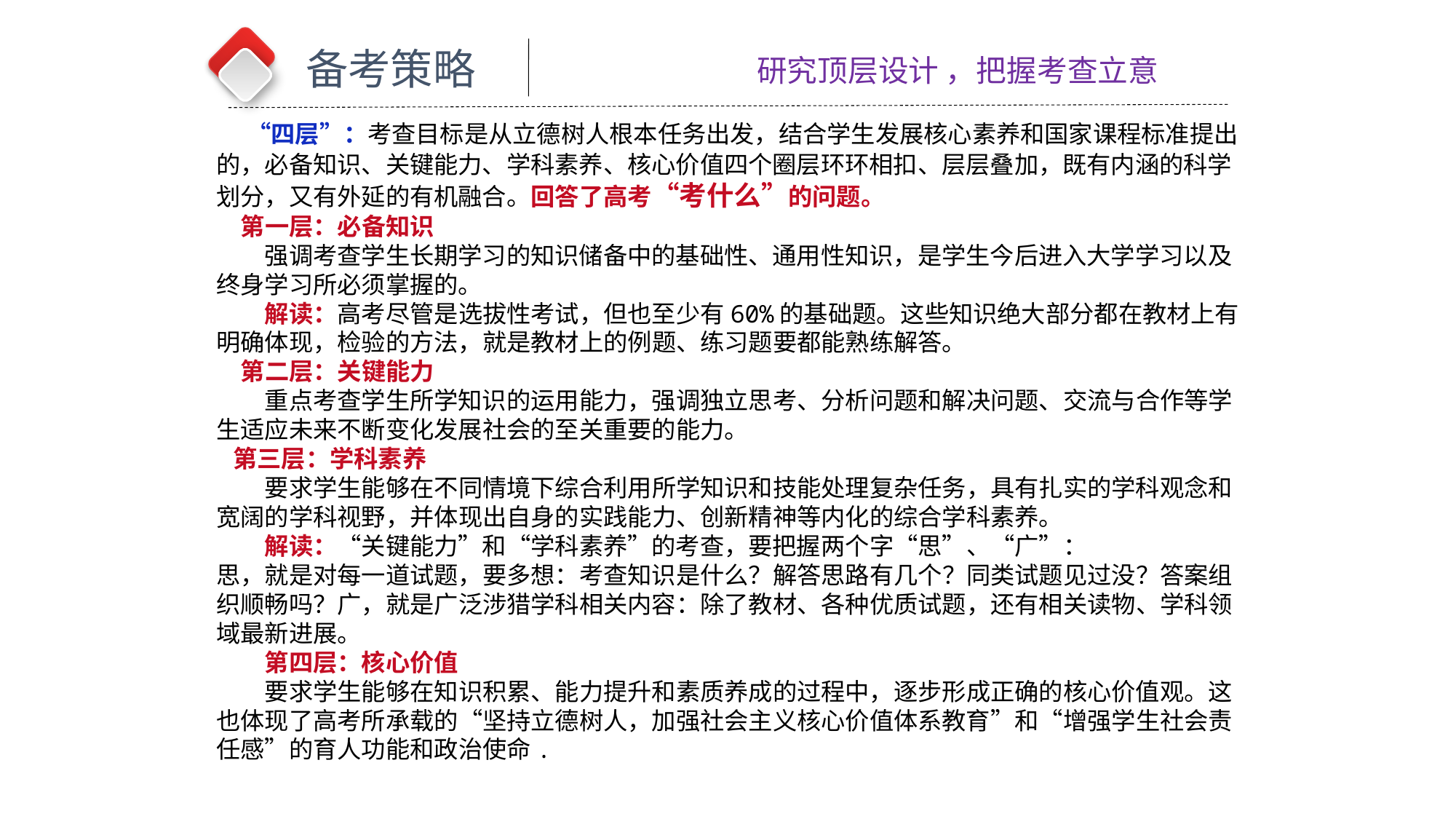

备考策略
研究顶层设计 ，把握考查立意

　“四层”：考查目标是从立德树人根本任务出发，结合学生发展核心素养和国家课程标准提出的，必备知识、关键能力、学科素养、核心价值四个圈层环环相扣、层层叠加，既有内涵的科学划分，又有外延的有机融合。回答了高考“考什么”的问题。
　第一层：必备知识
　　强调考查学生长期学习的知识储备中的基础性、通用性知识，是学生今后进入大学学习以及终身学习所必须掌握的。
　　解读：高考尽管是选拔性考试，但也至少有60%的基础题。这些知识绝大部分都在教材上有明确体现，检验的方法，就是教材上的例题、练习题要都能熟练解答。
　第二层：关键能力
　　重点考查学生所学知识的运用能力，强调独立思考、分析问题和解决问题、交流与合作等学生适应未来不断变化发展社会的至关重要的能力。
  第三层：学科素养
　　要求学生能够在不同情境下综合利用所学知识和技能处理复杂任务，具有扎实的学科观念和宽阔的学科视野，并体现出自身的实践能力、创新精神等内化的综合学科素养。
　　解读：“关键能力”和“学科素养”的考查，要把握两个字“思”、“广”：
思，就是对每一道试题，要多想：考查知识是什么？解答思路有几个？同类试题见过没？答案组织顺畅吗？广，就是广泛涉猎学科相关内容：除了教材、各种优质试题，还有相关读物、学科领域最新进展。
　　第四层：核心价值
　　要求学生能够在知识积累、能力提升和素质养成的过程中，逐步形成正确的核心价值观。这也体现了高考所承载的“坚持立德树人，加强社会主义核心价值体系教育”和“增强学生社会责任感”的育人功能和政治使命.